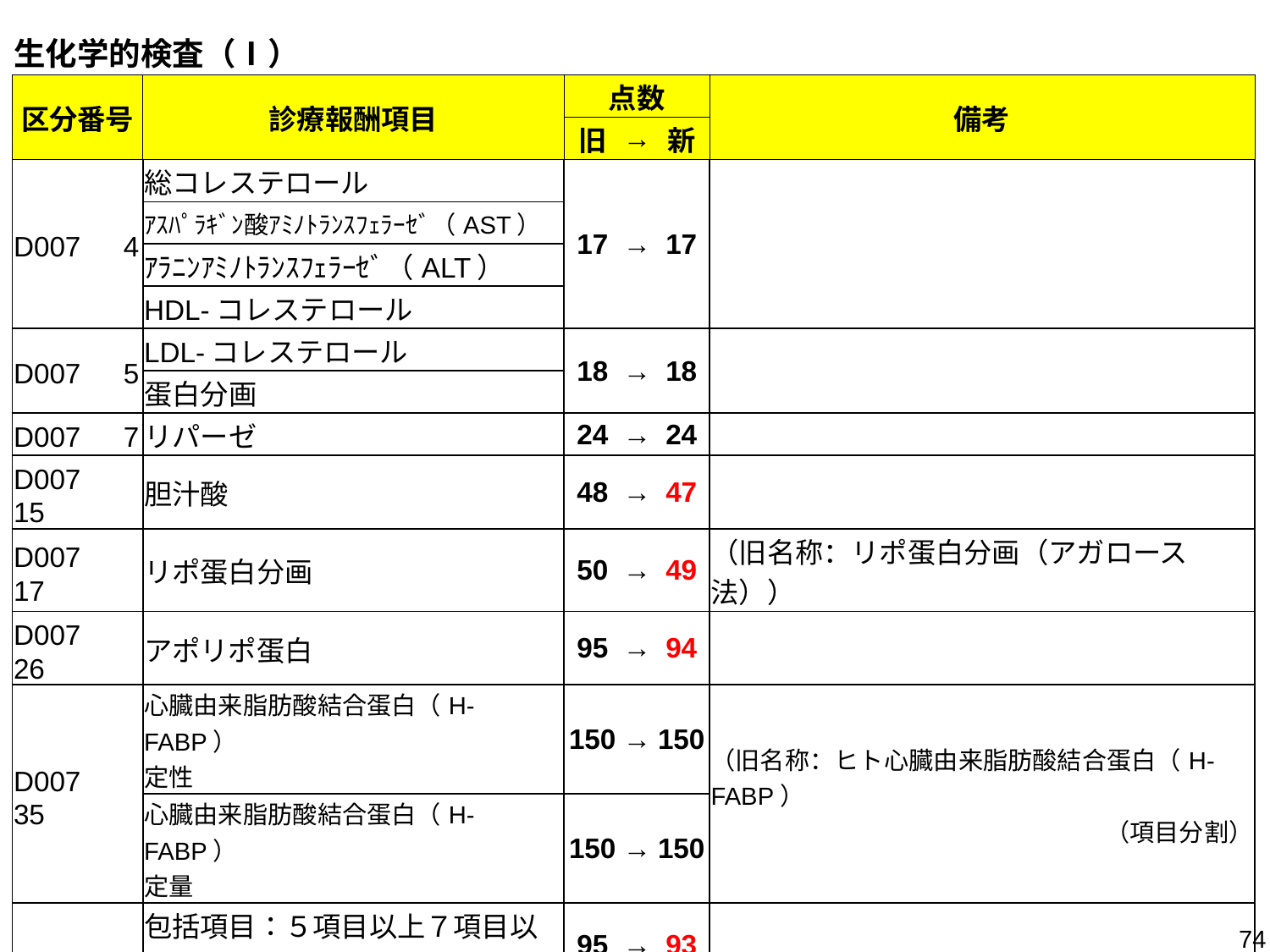

| 生化学的検査（Ⅰ） |  |  |  |  |  |
| --- | --- | --- | --- | --- | --- |
| 区分番号 | 診療報酬項目 | 点数 |  |  | 備考 |
|  |  | 旧 | → | 新 |  |
| D007　4 | 総コレステロール | 17 | → | 17 |  |
|  | ｱｽﾊﾟﾗｷﾞﾝ酸ｱﾐﾉﾄﾗﾝｽﾌｪﾗｰｾﾞ（AST） |  |  |  |  |
|  | ｱﾗﾆﾝｱﾐﾉﾄﾗﾝｽﾌｪﾗｰｾﾞ（ALT） |  |  |  |  |
|  | HDL-コレステロール |  |  |  |  |
| D007　5 | LDL-コレステロール | 18 | → | 18 |  |
|  | 蛋白分画 |  |  |  |  |
| D007　7 | リパーゼ | 24 | → | 24 |  |
| D007　15 | 胆汁酸 | 48 | → | 47 |  |
| D007　17 | リポ蛋白分画 | 50 | → | 49 | （旧名称：リポ蛋白分画（アガロース法）） |
| D007　26 | アポリポ蛋白 | 95 | → | 94 |  |
| D007　35 | 心臓由来脂肪酸結合蛋白（H-FABP） 定性 | 150 | → | 150 | （旧名称：ヒト心臓由来脂肪酸結合蛋白（H-FABP） （項目分割） |
|  | 心臓由来脂肪酸結合蛋白（H-FABP） 定量 | 150 | → | 150 |  |
| D007　注 | 包括項目：５項目以上７項目以下 | 95 | → | 93 |  |
|  | 包括項目：８項目又は９項目 | 104 | → | 102 |  |
|  | 包括項目：１０項目以上 | 123 | → | 121 |  |
74